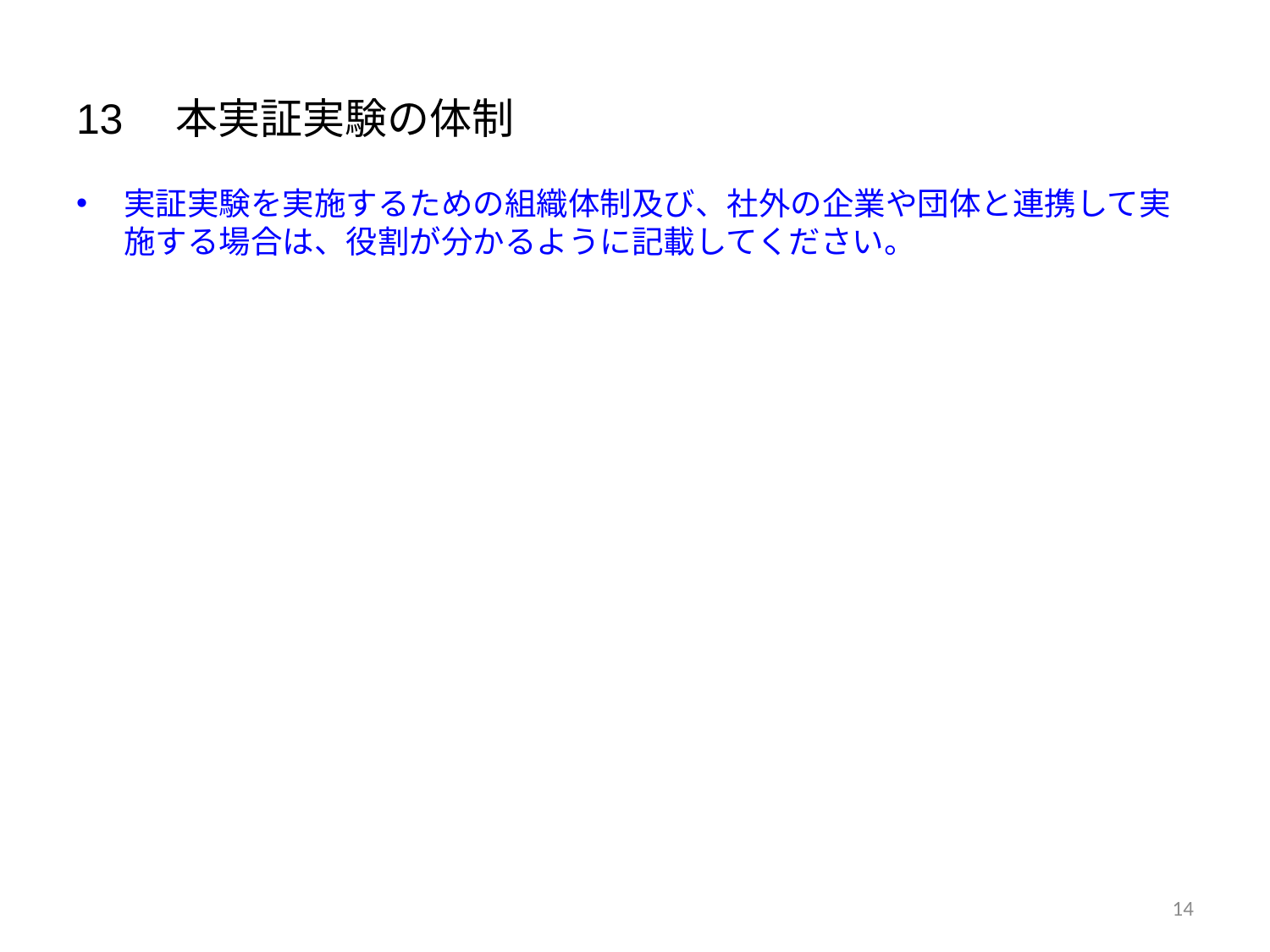

# 13　本実証実験の体制
実証実験を実施するための組織体制及び、社外の企業や団体と連携して実施する場合は、役割が分かるように記載してください。
14